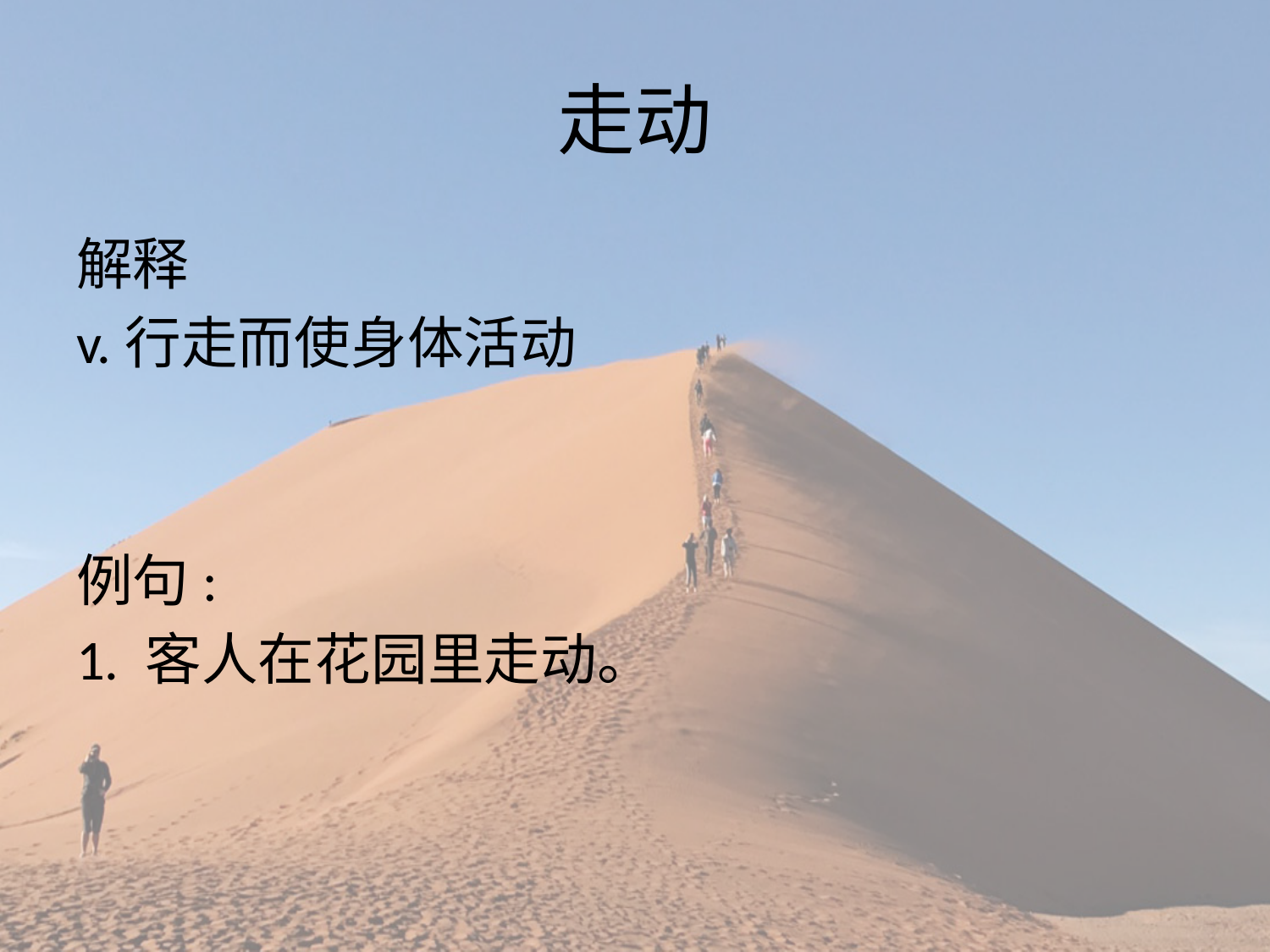

# 走动
解释
v.行走而使身体活动

例句:
1. 客人在花园里走动。